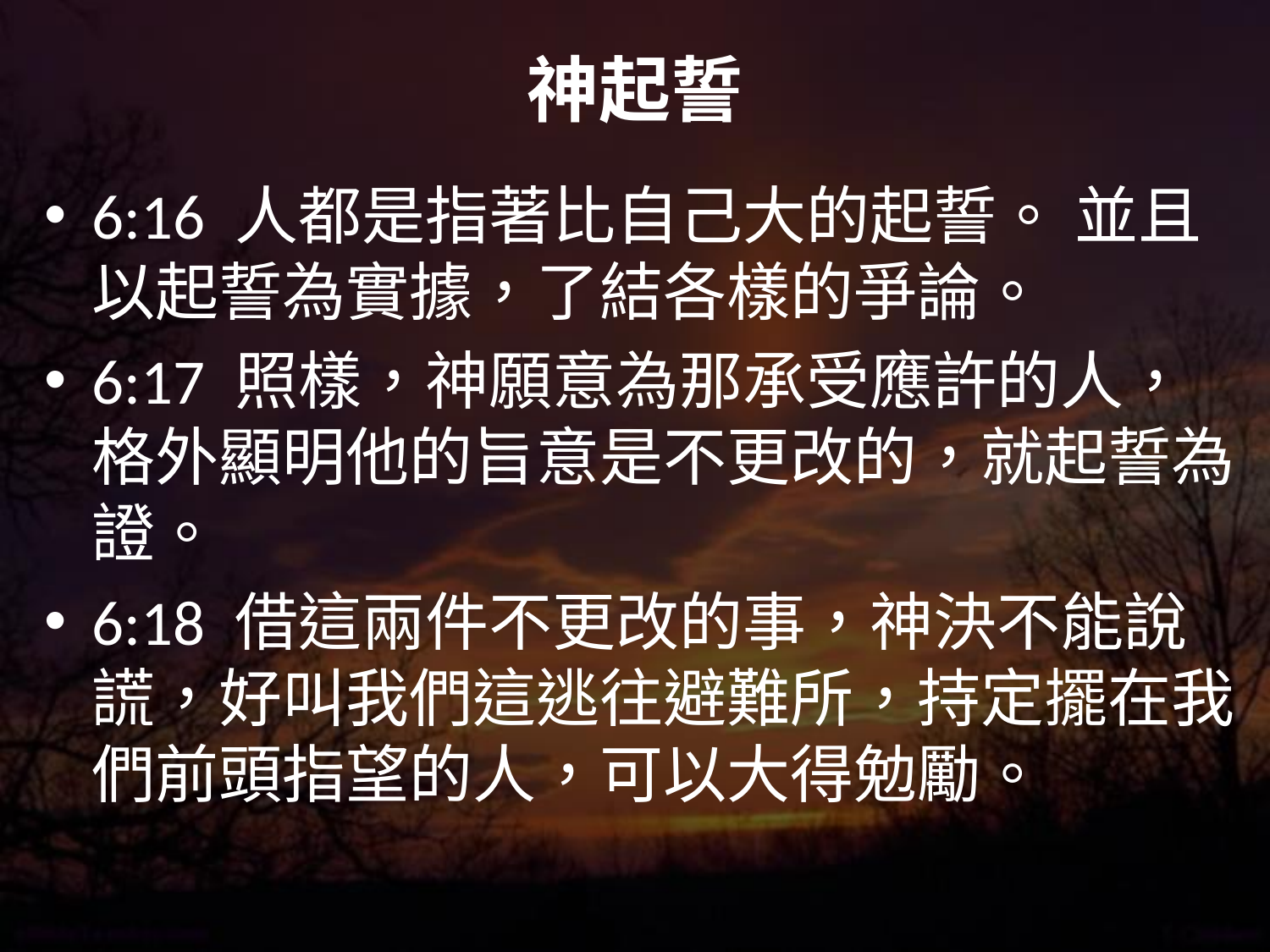

# 神起誓
6:16 人都是指著比自己大的起誓。 並且以起誓為實據，了結各樣的爭論。
6:17 照樣，神願意為那承受應許的人，格外顯明他的旨意是不更改的，就起誓為證。
6:18 借這兩件不更改的事，神決不能說謊，好叫我們這逃往避難所，持定擺在我們前頭指望的人，可以大得勉勵。